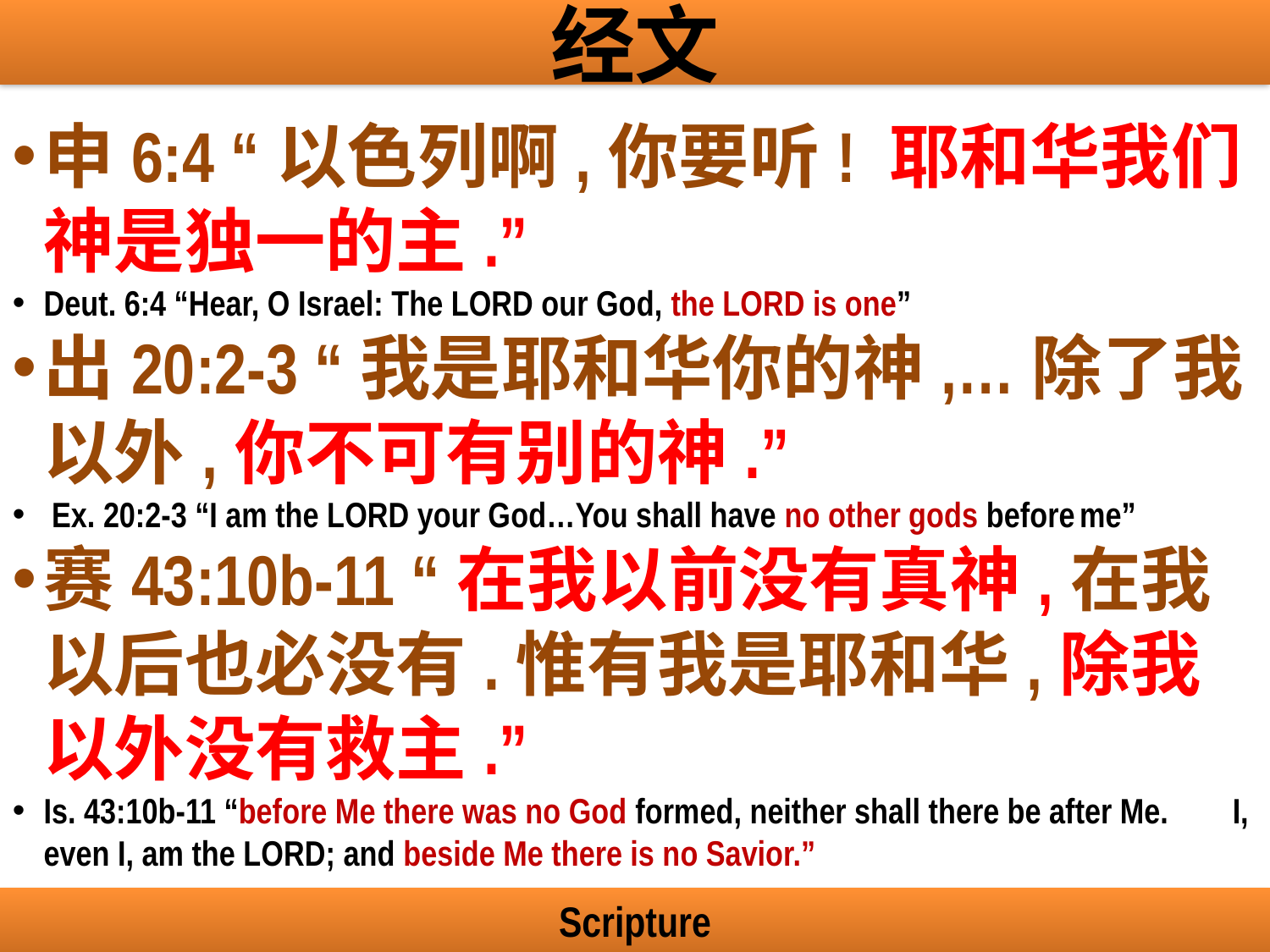

经文
申6:4 “以色列啊,你要听! 耶和华我们神是独一的主.”
Deut. 6:4 “Hear, O Israel: The LORD our God, the LORD is one”
出20:2-3 “我是耶和华你的神,…除了我以外,你不可有别的神.”
 Ex. 20:2-3 “I am the LORD your God…You shall have no other gods before me”
赛43:10b-11 “在我以前没有真神,在我以后也必没有.惟有我是耶和华,除我以外没有救主.”
Is. 43:10b-11 “before Me there was no God formed, neither shall there be after Me.        I, even I, am the LORD; and beside Me there is no Savior.”
Scripture